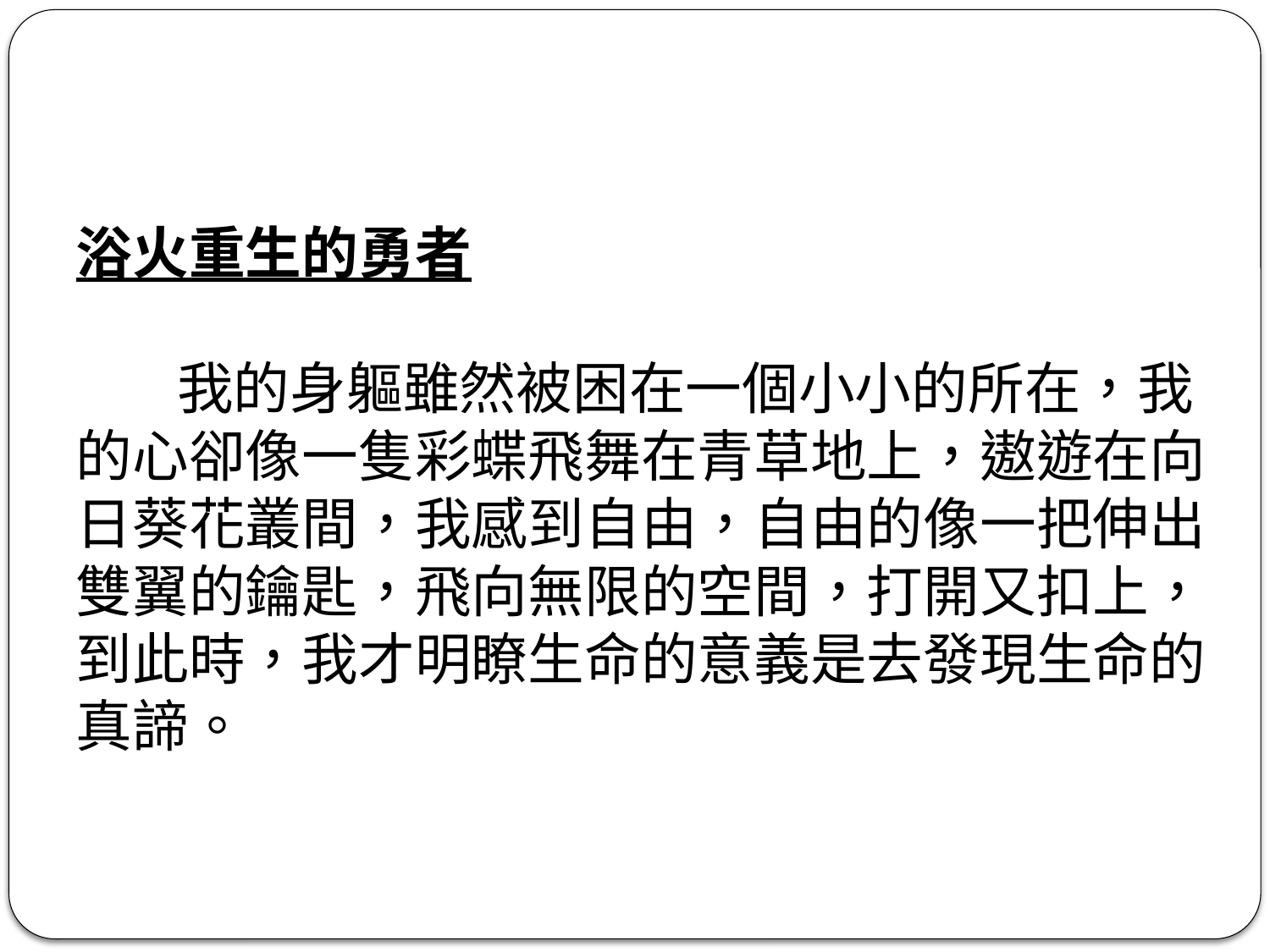

# 浴火重生的勇者         我的身軀雖然被困在一個小小的所在，我的心卻像一隻彩蝶飛舞在青草地上，遨遊在向日葵花叢間，我感到自由，自由的像一把伸出雙翼的鑰匙，飛向無限的空間，打開又扣上，到此時，我才明瞭生命的意義是去發現生命的真諦。